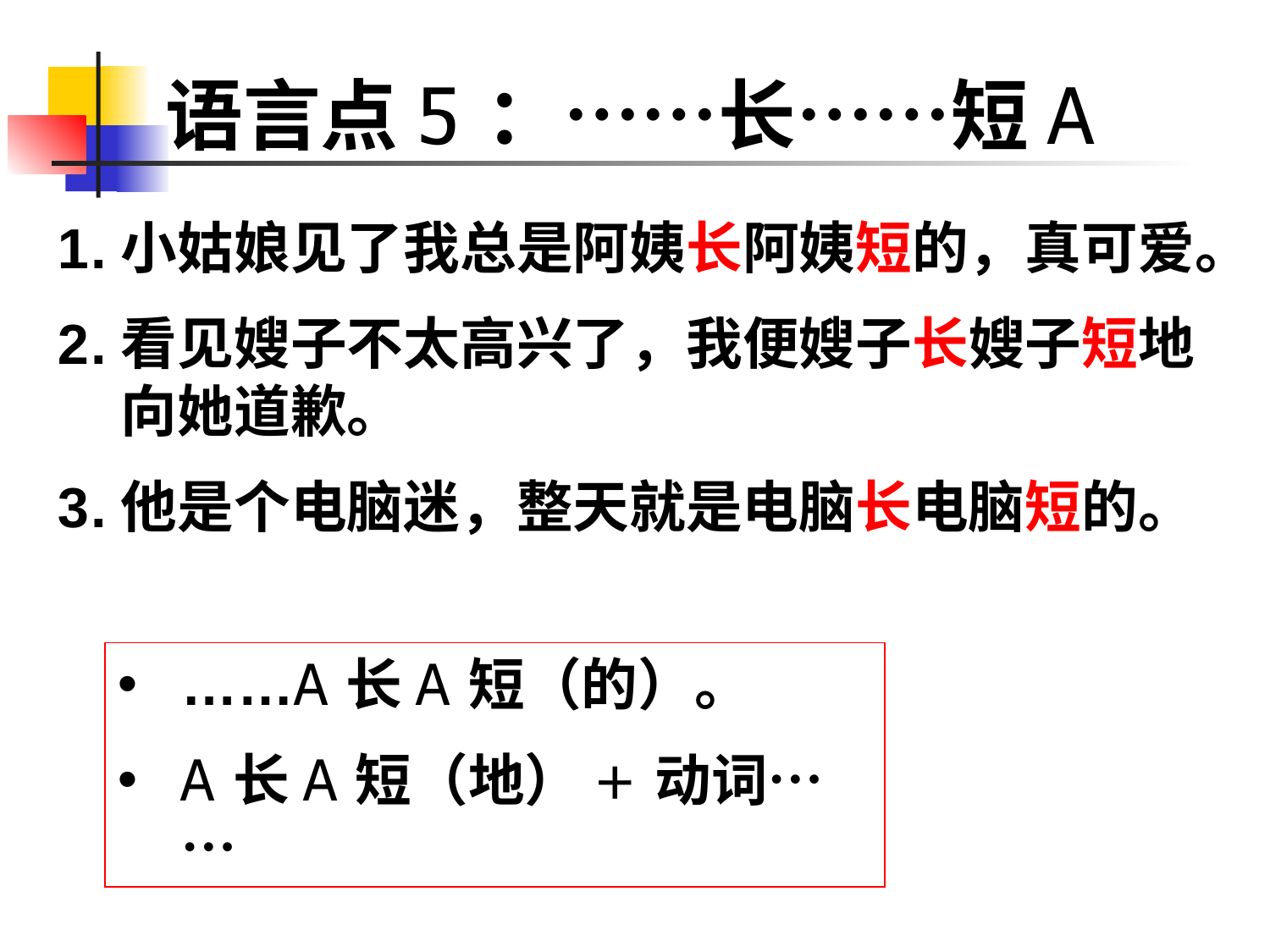

# 语言点5：……长……短A
小姑娘见了我总是阿姨长阿姨短的，真可爱。
看见嫂子不太高兴了，我便嫂子长嫂子短地向她道歉。
他是个电脑迷，整天就是电脑长电脑短的。
……A长A短（的）。
A长A短（地）+动词……